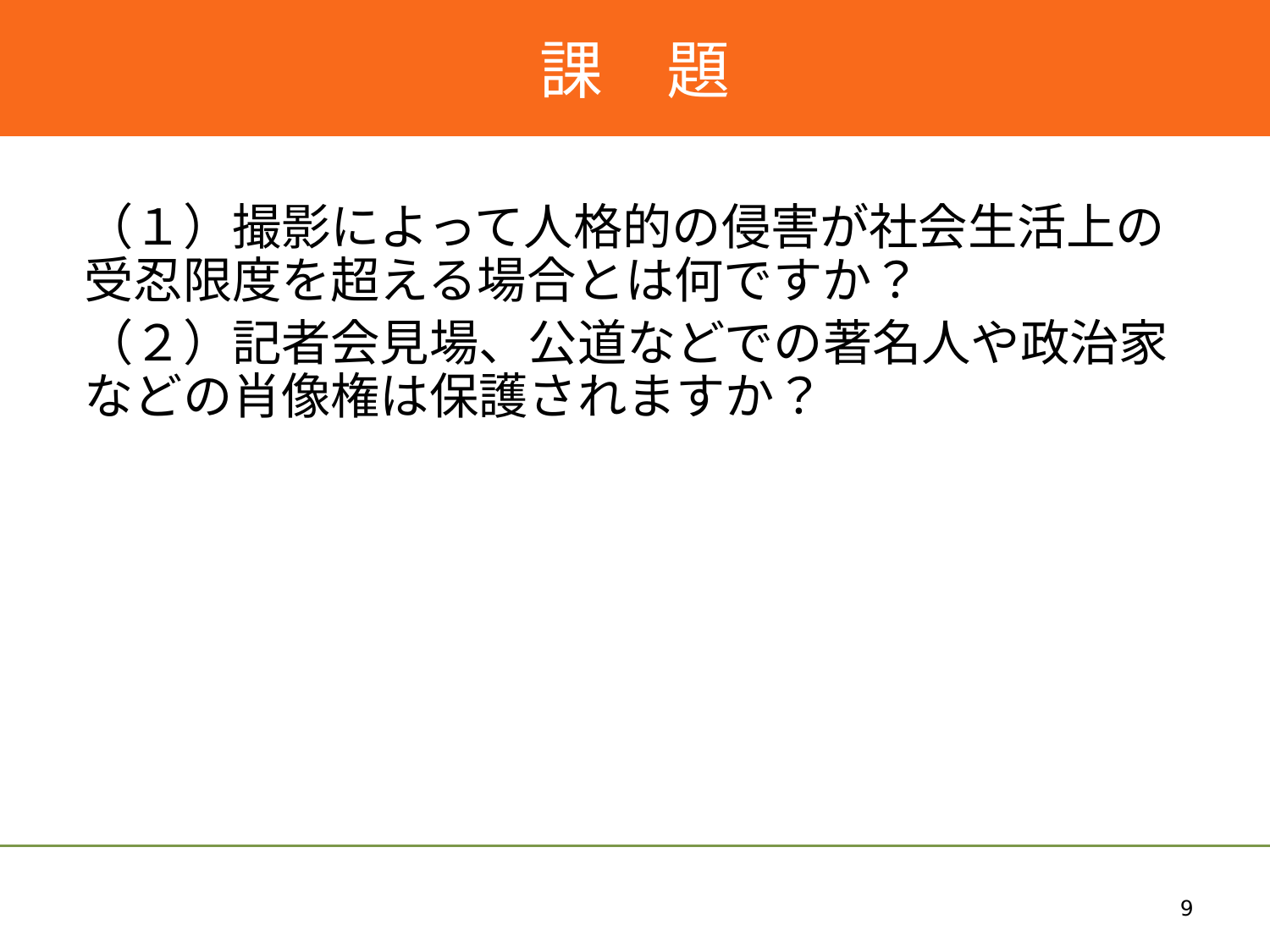

# 課　題

（１）撮影によって人格的の侵害が社会生活上の受忍限度を超える場合とは何ですか？
（２）記者会見場、公道などでの著名人や政治家などの肖像権は保護されますか？
9